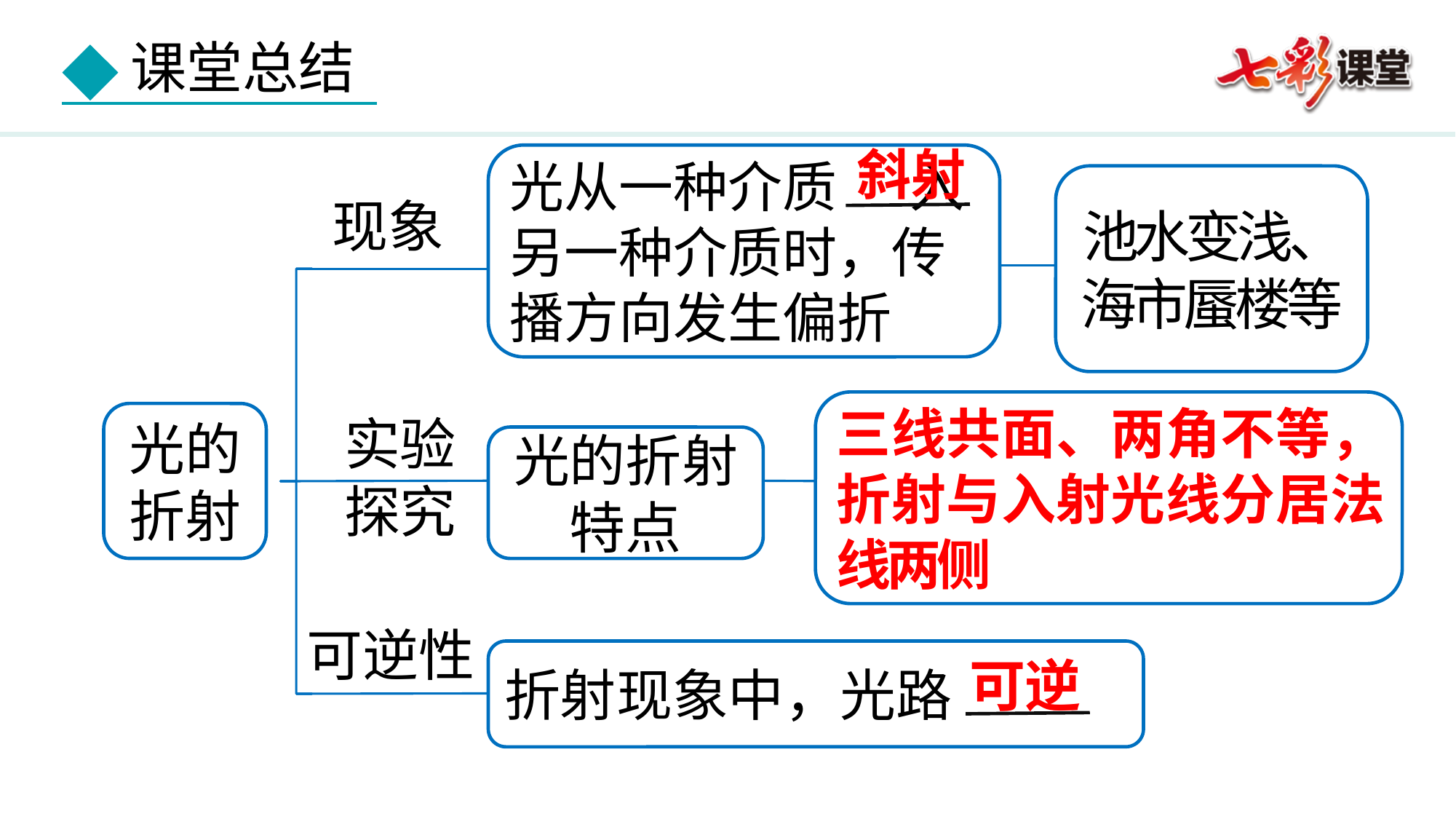

斜射
光从一种介质      入另一种介质时，传播方向发生偏折
池水变浅、海市蜃楼等
现象

三线共面、两角不等，折射与入射光线分居法线两侧
光的折射
实验探究
光的折射特点
可逆性
折射现象中，光路
可逆